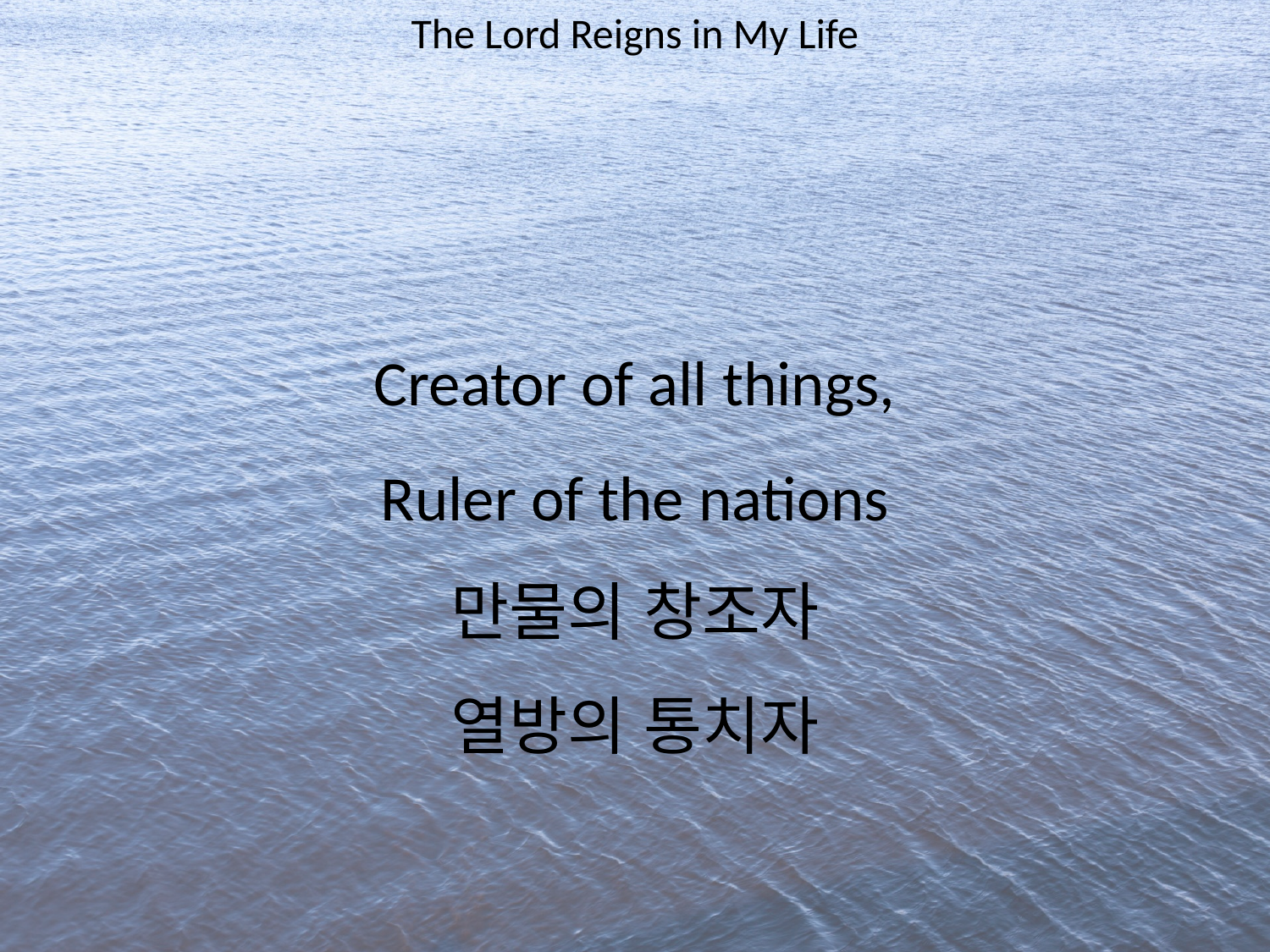

The Lord Reigns in My Life

#
Creator of all things,
Ruler of the nations
만물의 창조자
열방의 통치자